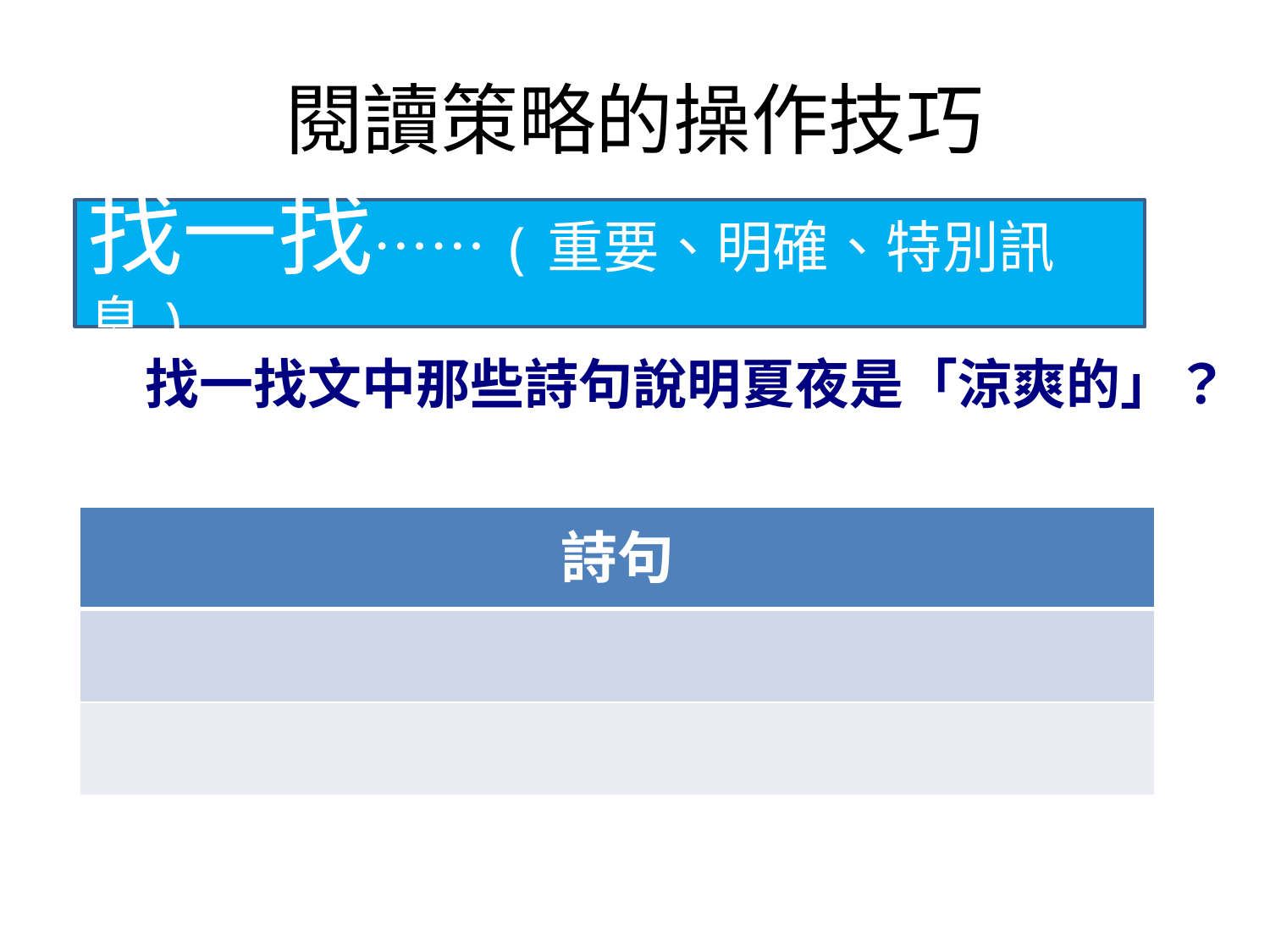

# 閱讀策略的操作技巧
找一找……(重要、明確、特別訊息)
    找一找文中那些詩句說明夏夜是「涼爽的」？
| 詩句 |
| --- |
|  |
|  |
|  |
| --- |